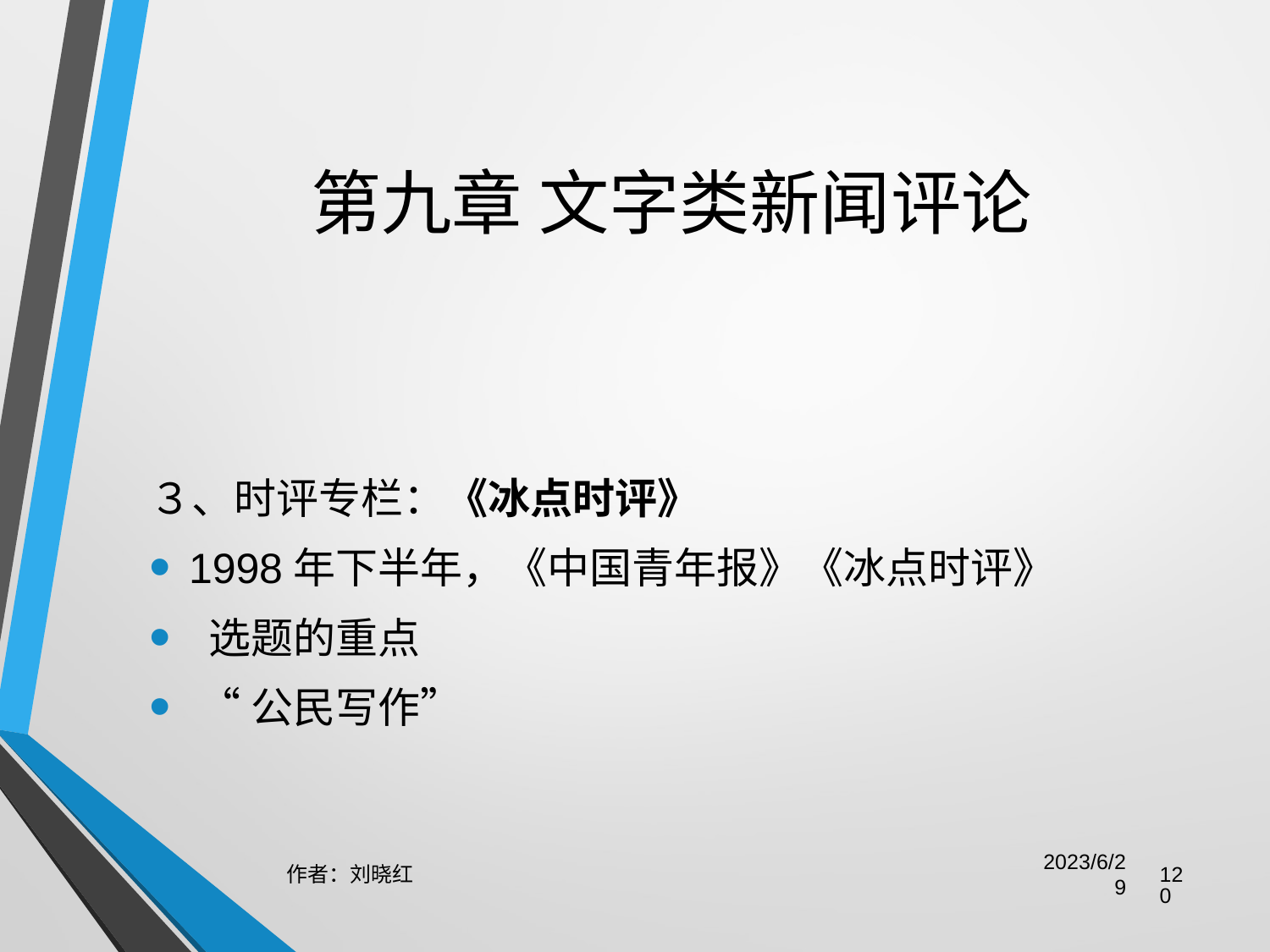

# 第九章 文字类新闻评论
３、时评专栏：《冰点时评》
1998年下半年，《中国青年报》《冰点时评》
 选题的重点
 “公民写作”
作者：刘晓红
2023/6/29
120